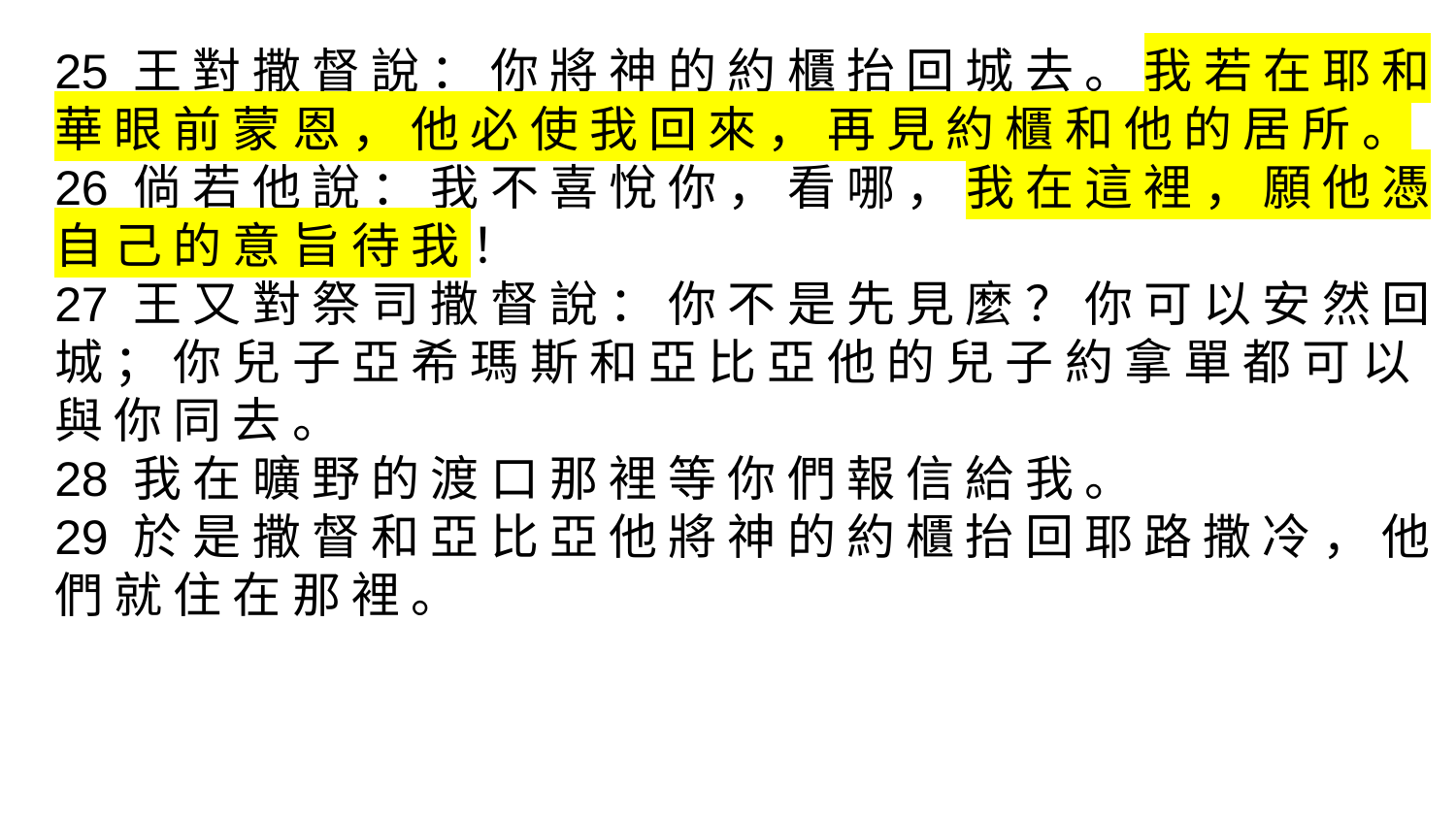

25 王 對 撒 督 說 ： 你 將 神 的 約 櫃 抬 回 城 去 。 我 若 在 耶 和 華 眼 前 蒙 恩 ， 他 必 使 我 回 來 ， 再 見 約 櫃 和 他 的 居 所 。
26 倘 若 他 說 ： 我 不 喜 悅 你 ， 看 哪 ， 我 在 這 裡 ， 願 他 憑 自 己 的 意 旨 待 我 ！
27 王 又 對 祭 司 撒 督 說 ： 你 不 是 先 見 麼 ？ 你 可 以 安 然 回 城 ； 你 兒 子 亞 希 瑪 斯 和 亞 比 亞 他 的 兒 子 約 拿 單 都 可 以 與 你 同 去 。
28 我 在 曠 野 的 渡 口 那 裡 等 你 們 報 信 給 我 。
29 於 是 撒 督 和 亞 比 亞 他 將 神 的 約 櫃 抬 回 耶 路 撒 冷 ， 他 們 就 住 在 那 裡 。